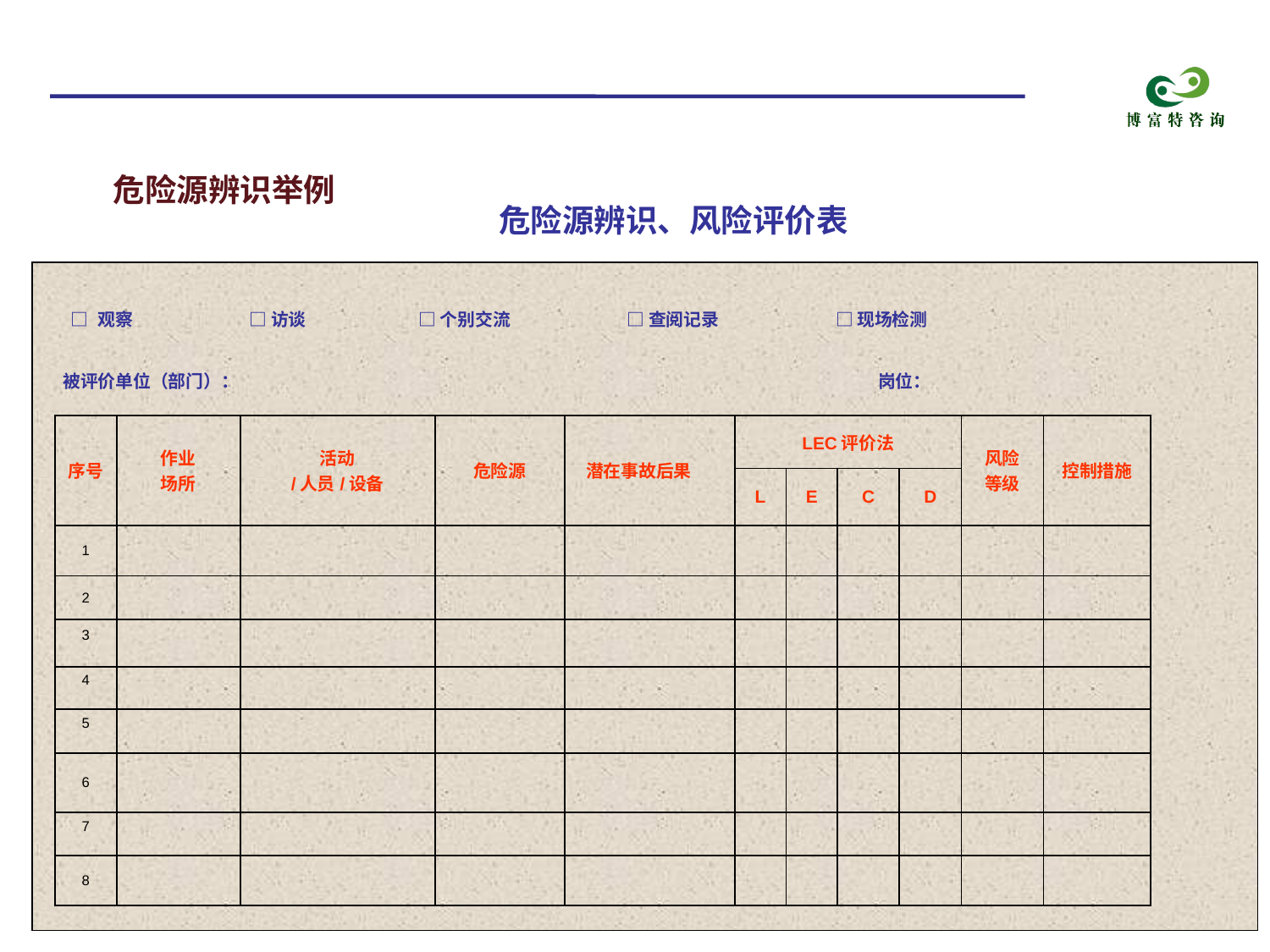

危险源辨识举例
危险源辨识、风险评价表
|  |  |  |  |  |  |  |  |  |  |  |
| --- | --- | --- | --- | --- | --- | --- | --- | --- | --- | --- |
| □ 观察 □ 访谈 □ 个别交流 □ 查阅记录 □ 现场检测 |  |  |  |  |  |  |  |  |  |  |
| 被评价单位（部门）： 岗位： |  |  |  |  |  |  |  |  |  |  |
| 序号 | 作业 场所 | 活动 /人员/设备 | 危险源 | 潜在事故后果 | LEC评价法 |  |  |  | 风险 等级 | 控制措施 |
|  |  |  |  |  | L | E | C | D |  |  |
| 1 |  |  |  |  |  |  |  |  |  |  |
| 2 |  |  |  |  |  |  |  |  |  |  |
| 3 |  |  |  |  |  |  |  |  |  |  |
| 4 |  |  |  |  |  |  |  |  |  |  |
| 5 |  |  |  |  |  |  |  |  |  |  |
| 6 |  |  |  |  |  |  |  |  |  |  |
| 7 |  |  |  |  |  |  |  |  |  |  |
| 8 |  |  |  |  |  |  |  |  |  |  |